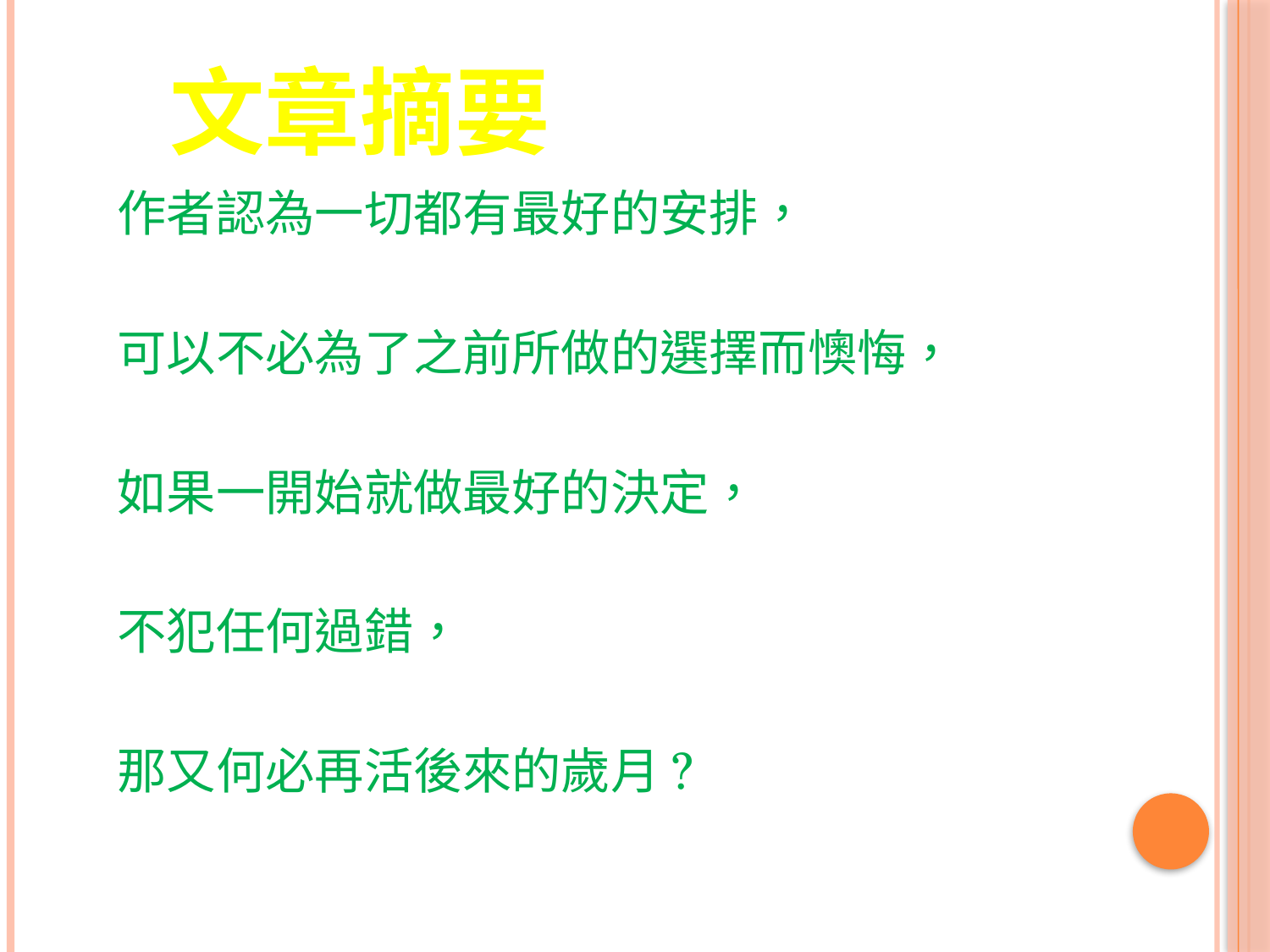

#
文章摘要
作者認為一切都有最好的安排，

可以不必為了之前所做的選擇而懊悔，

如果一開始就做最好的決定，

不犯任何過錯，

那又何必再活後來的歲月?